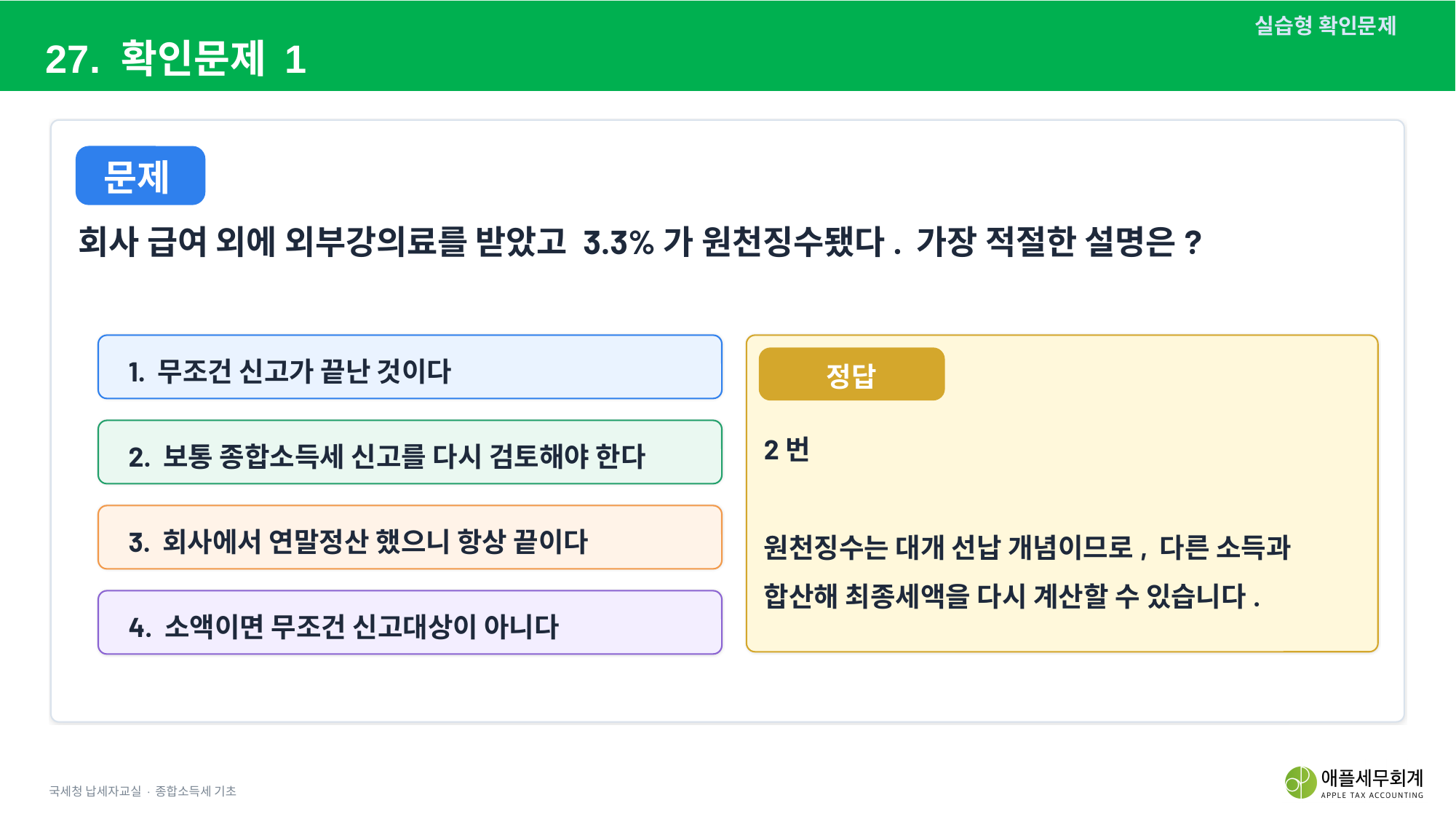

실습형 확인문제
27. 확인문제 1

문제
회사 급여 외에 외부강의료를 받았고 3.3%가 원천징수됐다. 가장 적절한 설명은?

1. 무조건 신고가 끝난 것이다
정답
2번

원천징수는 대개 선납 개념이므로, 다른 소득과 합산해 최종세액을 다시 계산할 수 있습니다.

2. 보통 종합소득세 신고를 다시 검토해야 한다

3. 회사에서 연말정산 했으니 항상 끝이다

4. 소액이면 무조건 신고대상이 아니다
국세청 납세자교실 · 종합소득세 기초